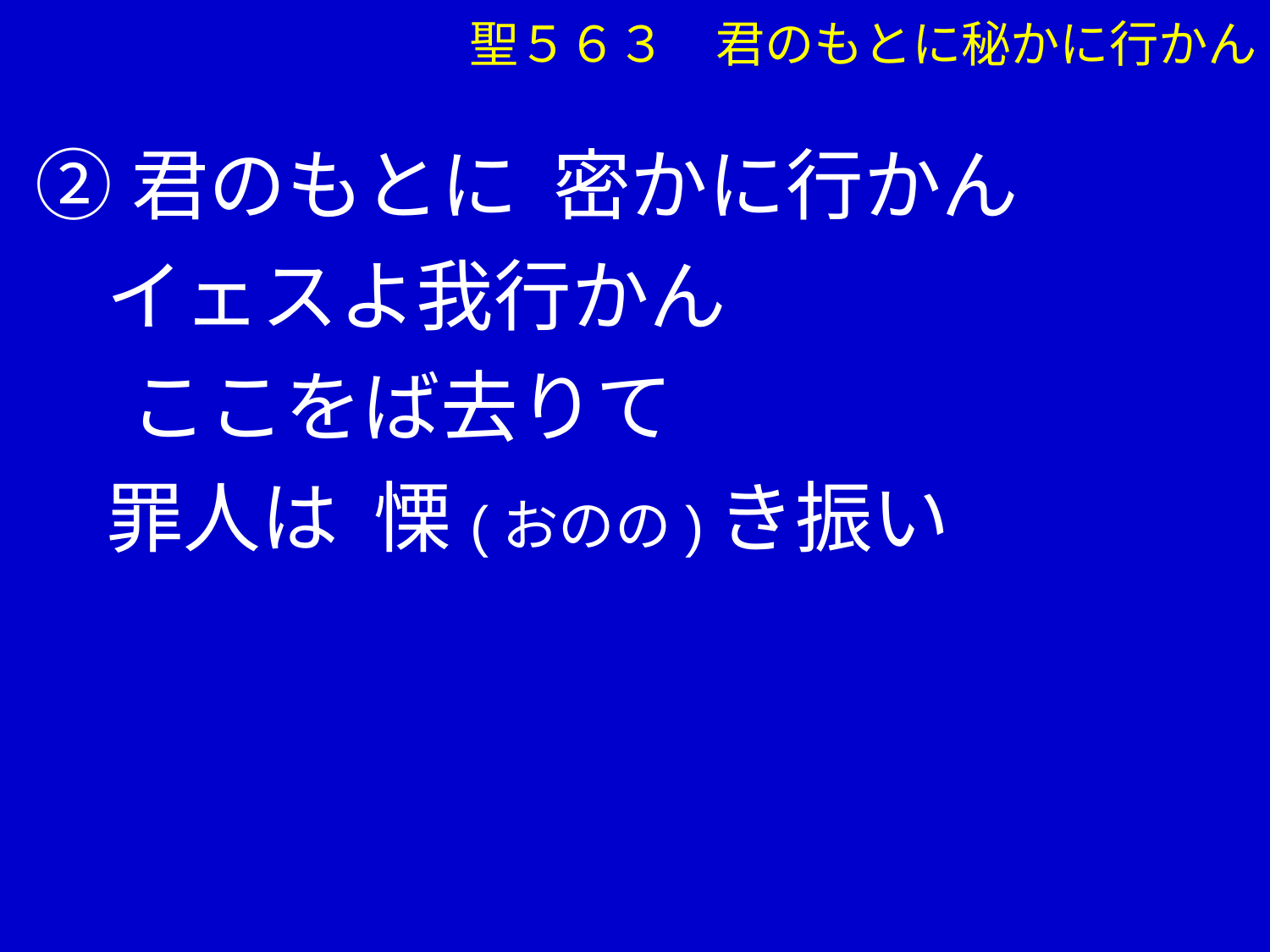

聖５６３　君のもとに秘かに行かん
②君のもとに  密かに行かん
   イェスよ我行かん
　 ここをば去りて
   罪人は  慄(おのの)き振い